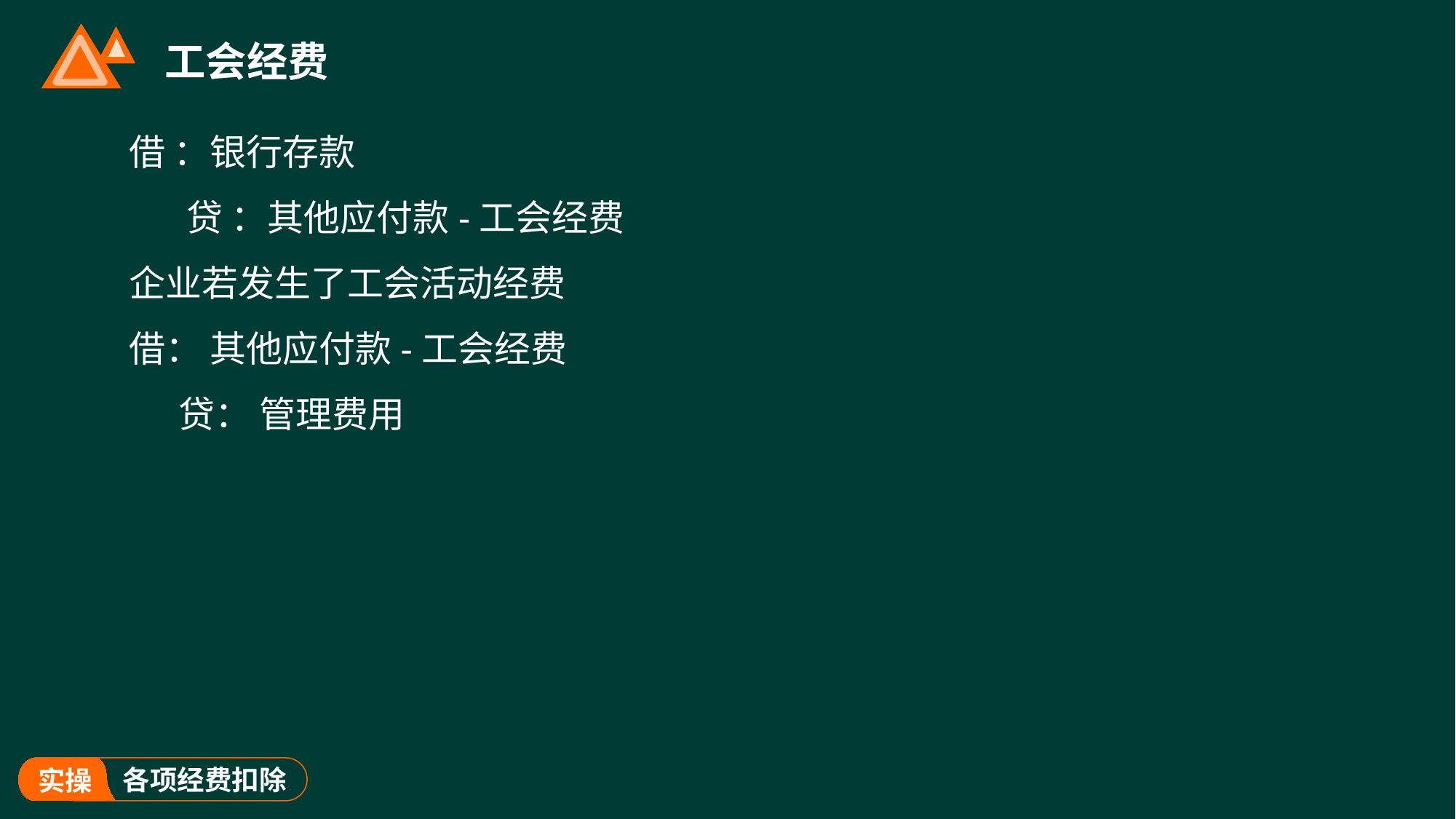

# 工会经费
借 ：银行存款
      贷 ：其他应付款-工会经费
企业若发生了工会活动经费
借： 其他应付款-工会经费
     贷： 管理费用